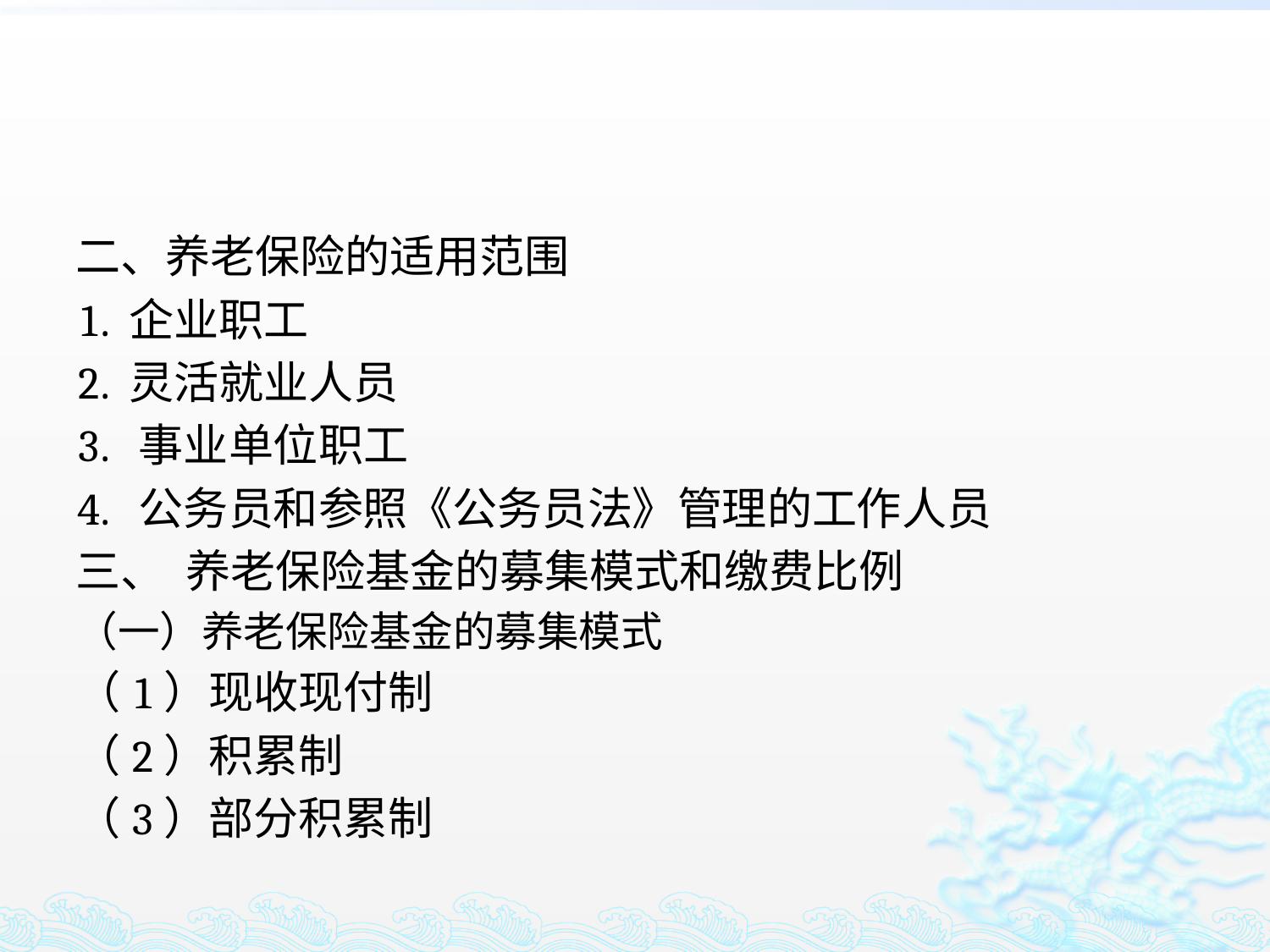

#
二、养老保险的适用范围
1. 企业职工
2. 灵活就业人员
3.  事业单位职工
4.  公务员和参照《公务员法》管理的工作人员
三、  养老保险基金的募集模式和缴费比例
（一）养老保险基金的募集模式
（1）现收现付制
（2）积累制
（3）部分积累制